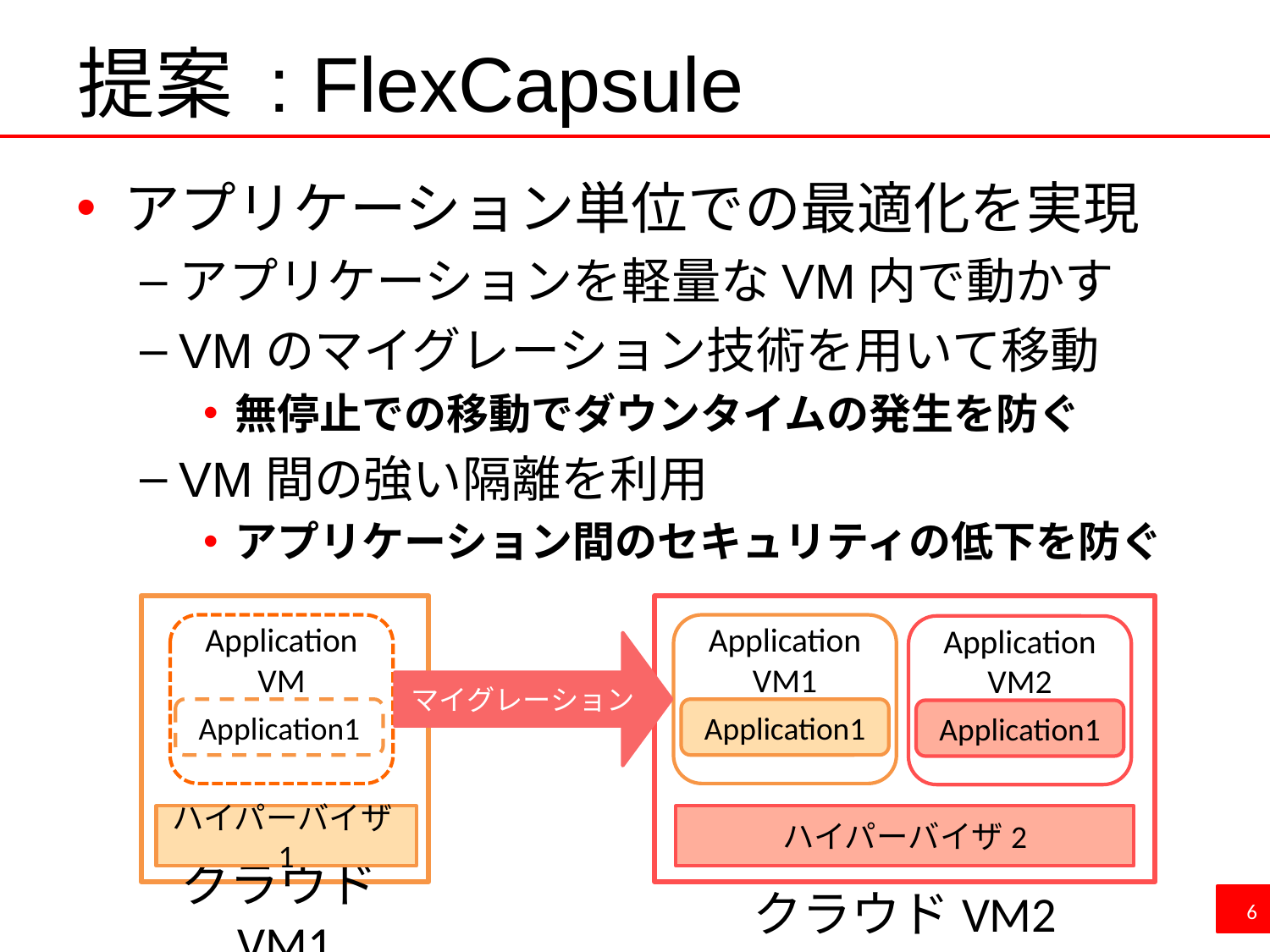

# 提案 : FlexCapsule
アプリケーション単位での最適化を実現
アプリケーションを軽量なVM内で動かす
VMのマイグレーション技術を用いて移動
無停止での移動でダウンタイムの発生を防ぐ
VM間の強い隔離を利用
アプリケーション間のセキュリティの低下を防ぐ

クラウドVM2

クラウドVM1
Application
VM1

Application
VM

Application
VM2

マイグレーション
Application1
Application1
Application1
ハイパーバイザ1
ハイパーバイザ2
6